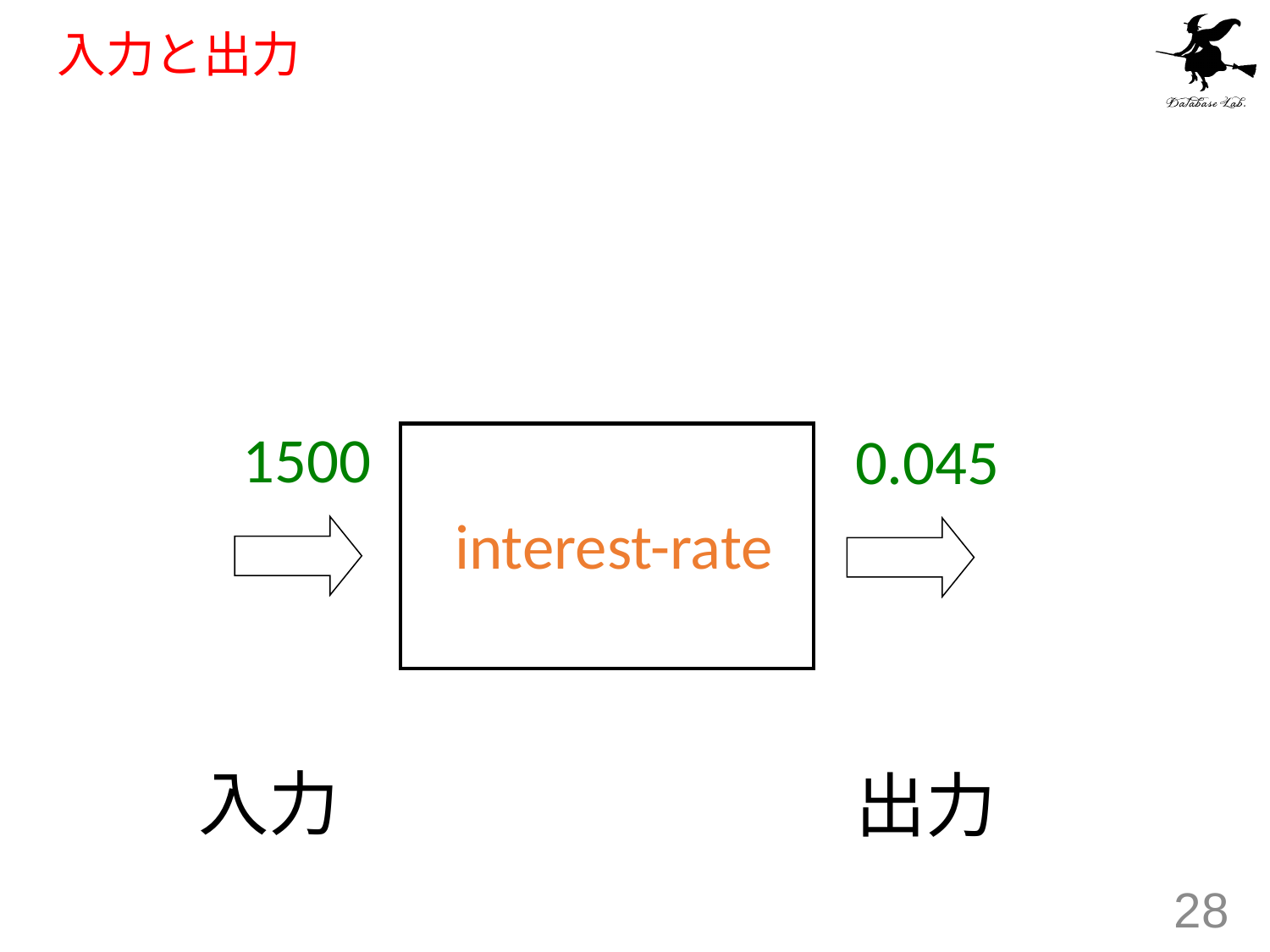

# 入力と出力
1500
0.045

interest-rate

入力
出力
28